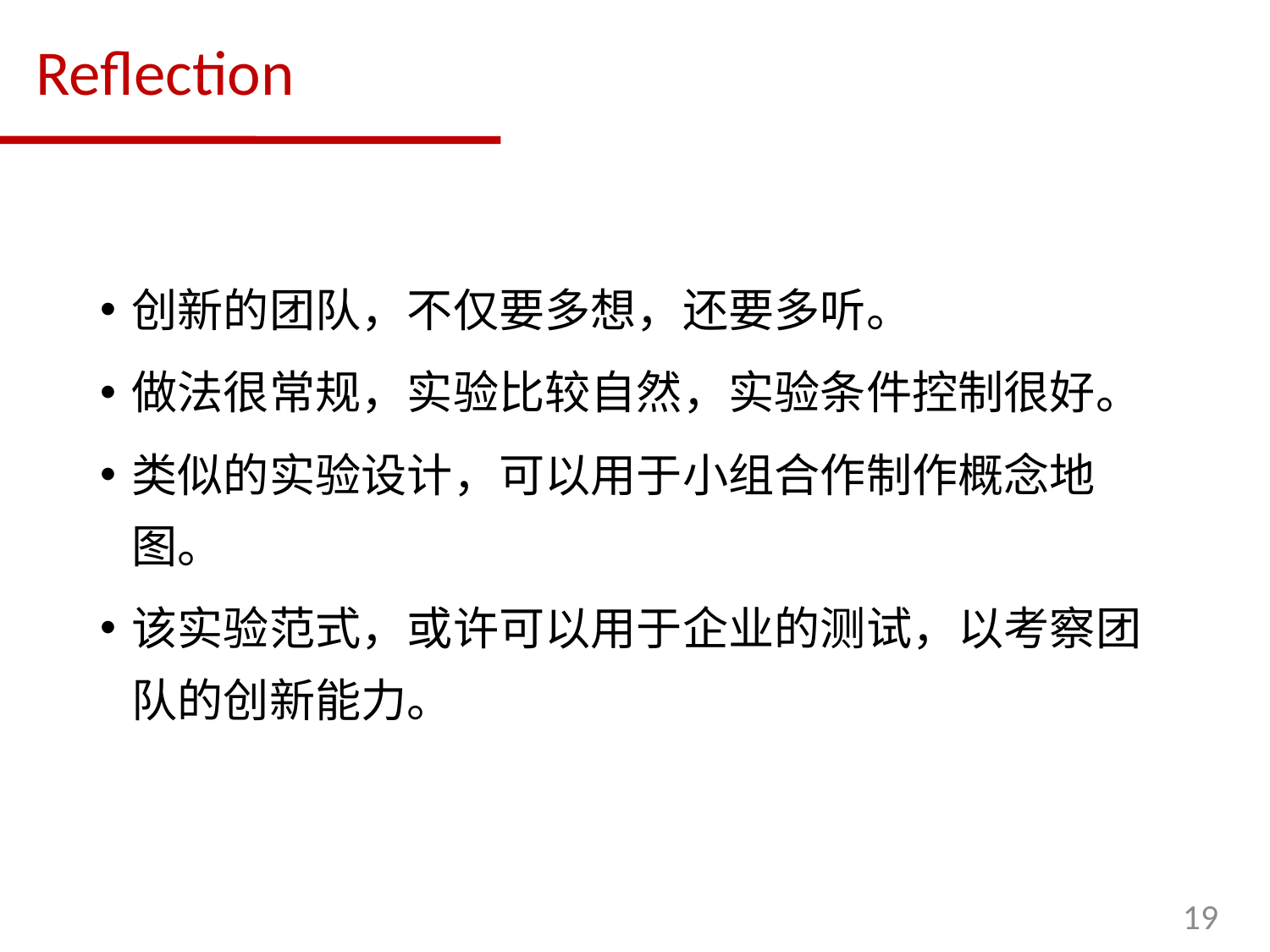

# Reflection
创新的团队，不仅要多想，还要多听。
做法很常规，实验比较自然，实验条件控制很好。
类似的实验设计，可以用于小组合作制作概念地图。
该实验范式，或许可以用于企业的测试，以考察团队的创新能力。
19